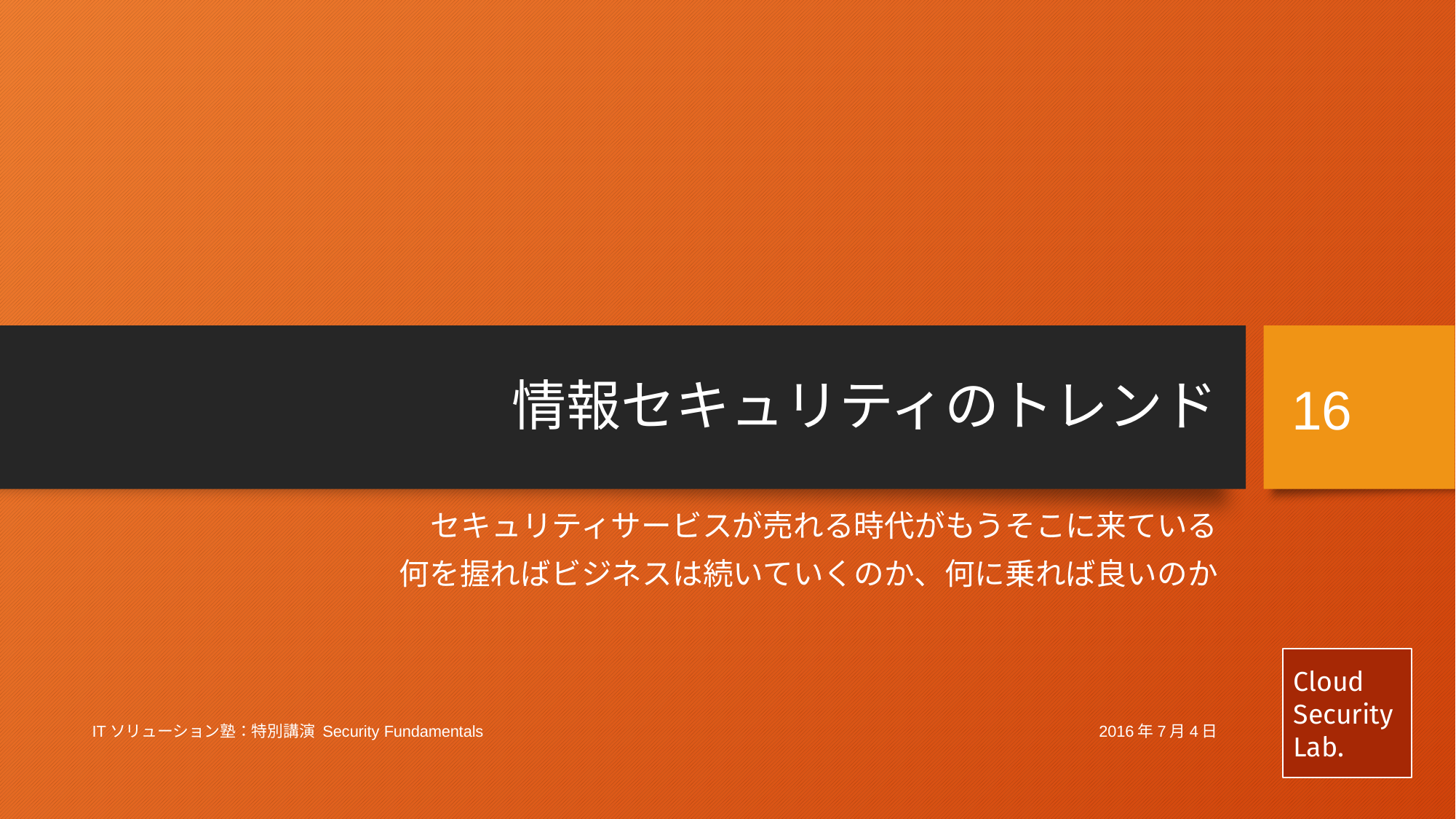

# 情報セキュリティのトレンド
16
セキュリティサービスが売れる時代がもうそこに来ている
何を握ればビジネスは続いていくのか、何に乗れば良いのか
2016年7月4日
ITソリューション塾：特別講演 Security Fundamentals